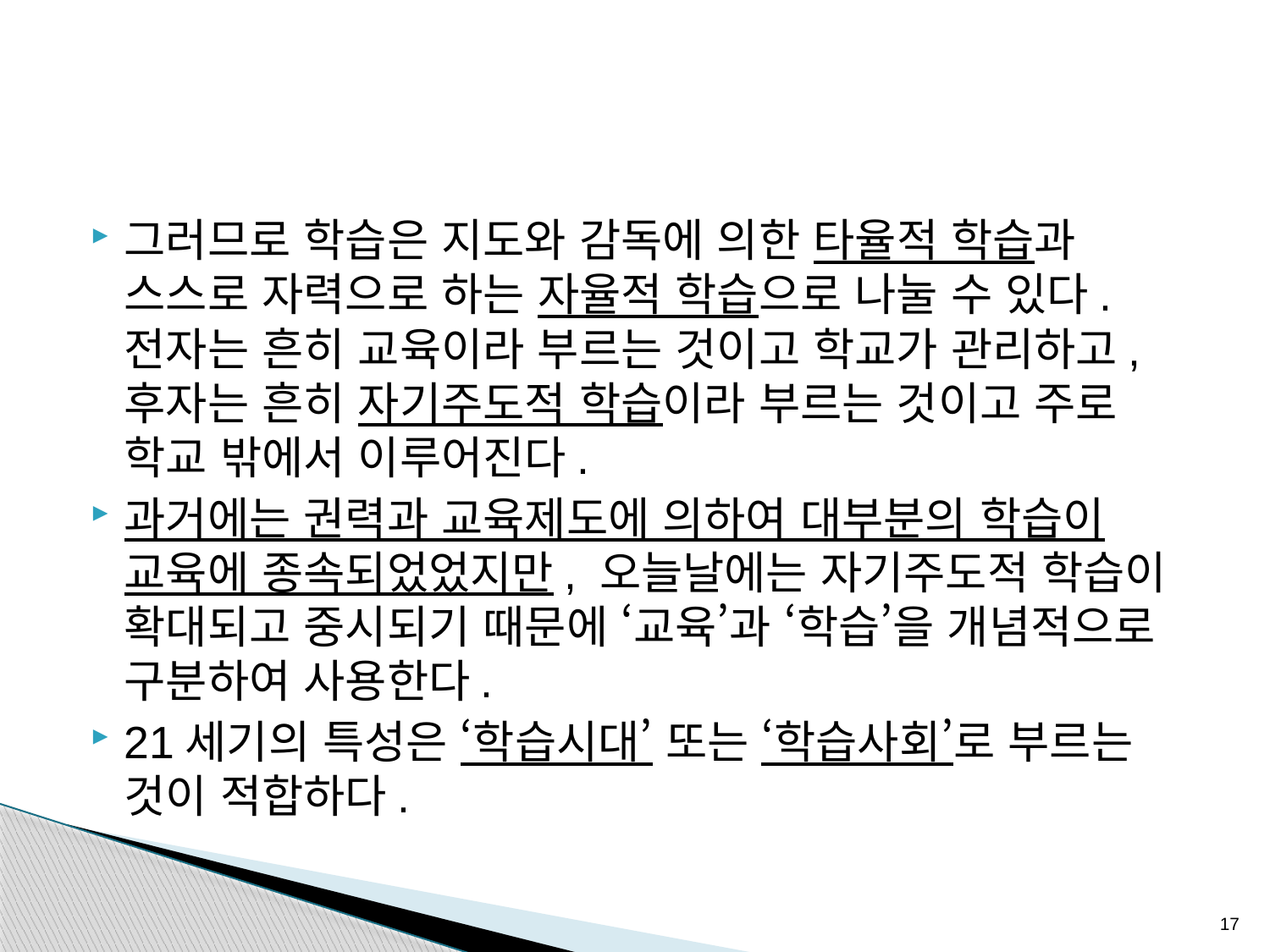

#
그러므로 학습은 지도와 감독에 의한 타율적 학습과 스스로 자력으로 하는 자율적 학습으로 나눌 수 있다. 전자는 흔히 교육이라 부르는 것이고 학교가 관리하고, 후자는 흔히 자기주도적 학습이라 부르는 것이고 주로 학교 밖에서 이루어진다.
과거에는 권력과 교육제도에 의하여 대부분의 학습이 교육에 종속되었었지만, 오늘날에는 자기주도적 학습이 확대되고 중시되기 때문에 ‘교육’과 ‘학습’을 개념적으로 구분하여 사용한다.
21세기의 특성은 ‘학습시대’ 또는 ‘학습사회’로 부르는 것이 적합하다.
17